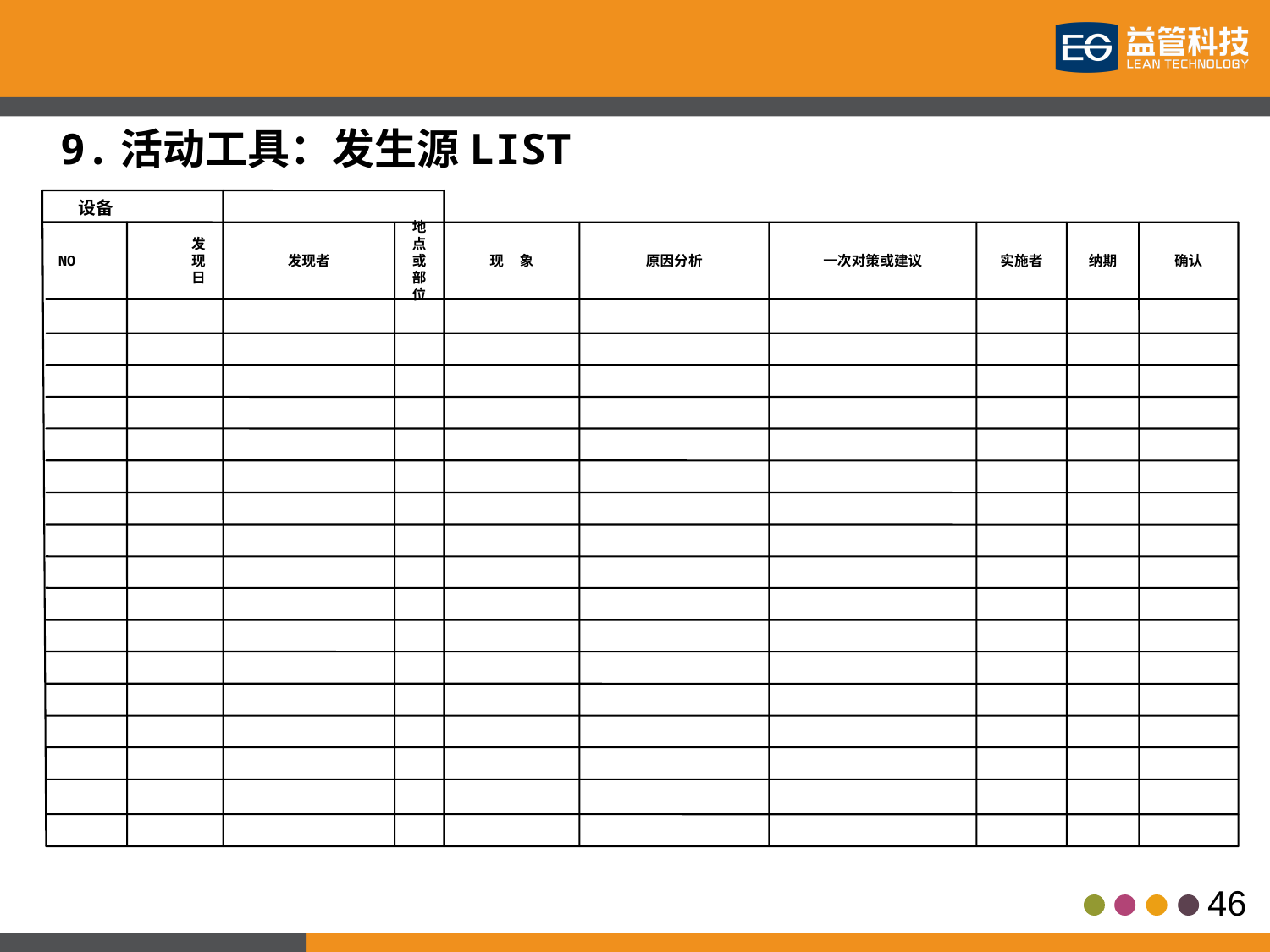

9.活动工具：发生源LIST
          设备

NO
发现日
发现者
地点或部位

现     象
原因分析

一次对策或建议

实施者

纳期

确认